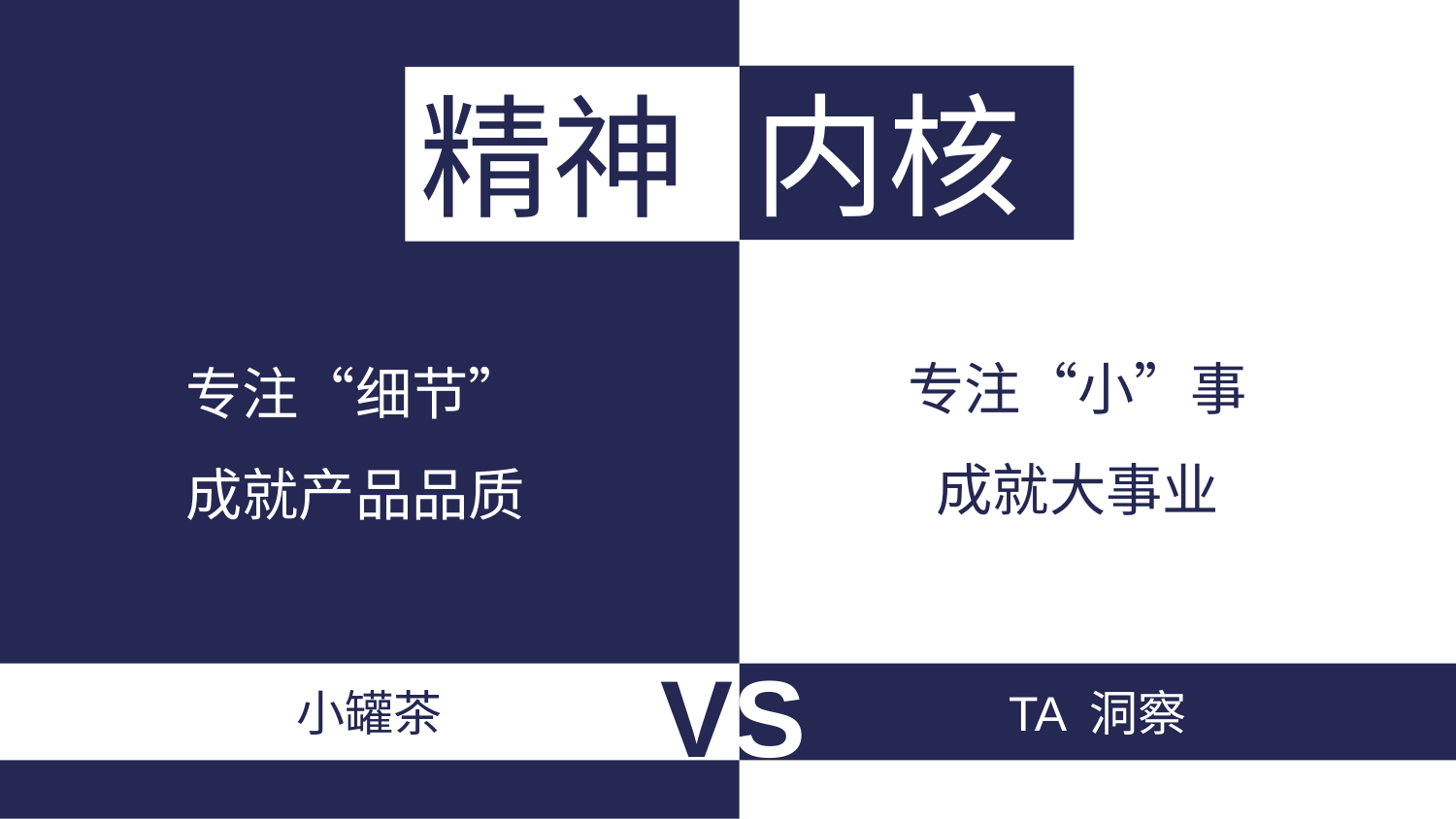

内核
精神
专注“小”事
成就大事业
专注“细节”
成就产品品质
VS
小罐茶
TA 洞察